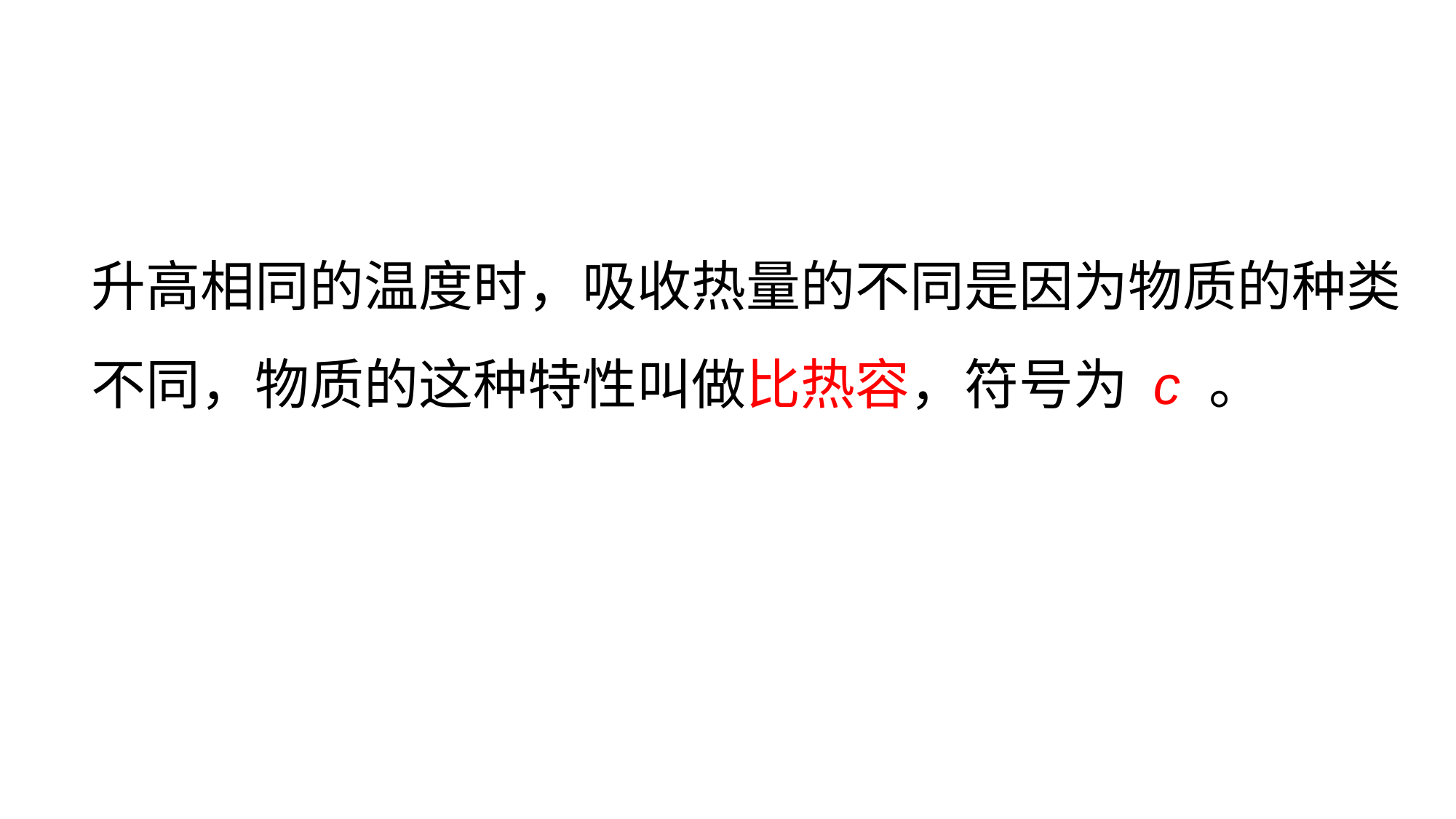

升高相同的温度时，吸收热量的不同是因为物质的种类不同，物质的这种特性叫做比热容，符号为 c 。